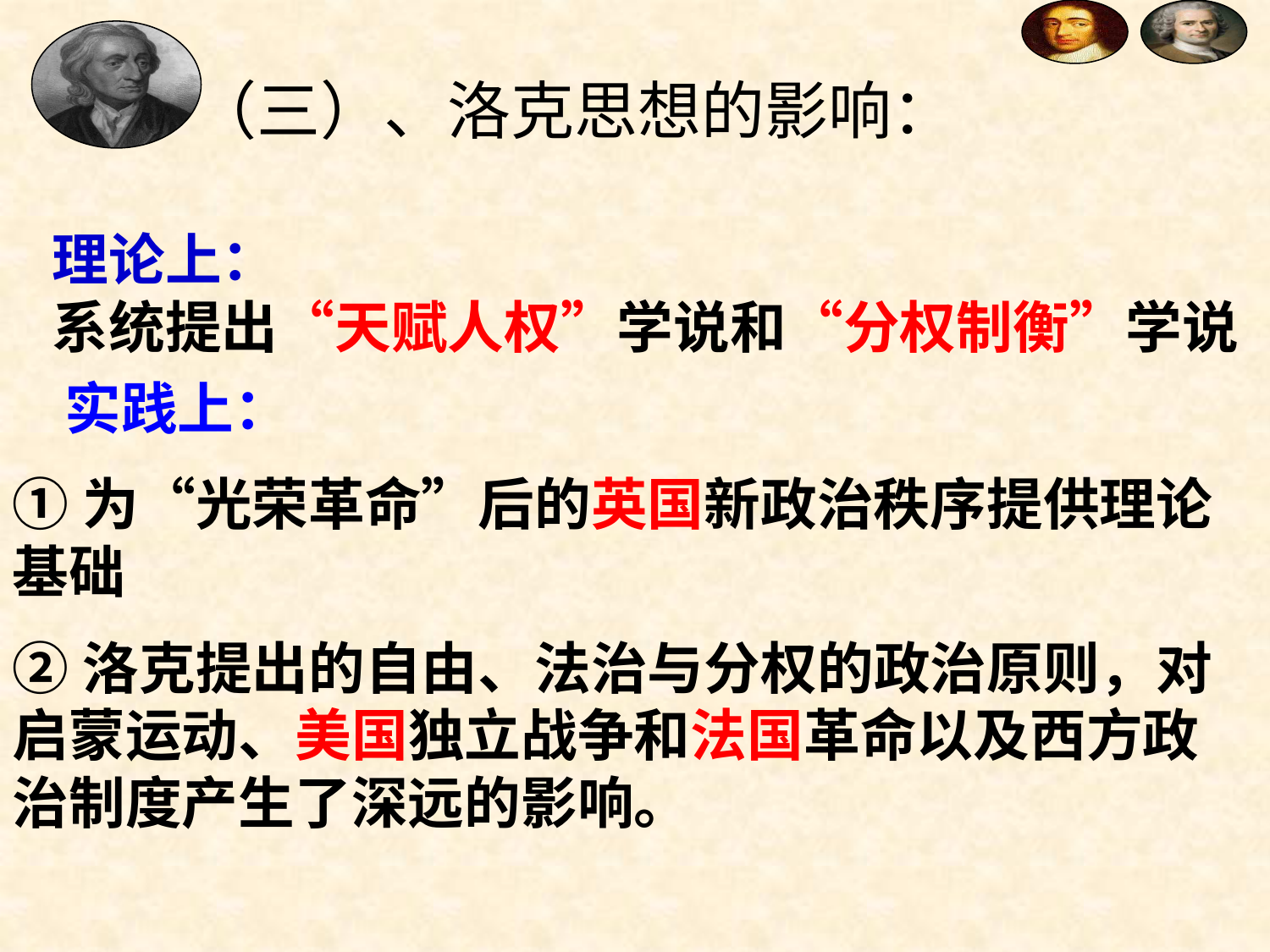

（三）、洛克思想的影响：
理论上：
系统提出“天赋人权”学说和“分权制衡”学说
   实践上：
①为“光荣革命”后的英国新政治秩序提供理论基础
②洛克提出的自由、法治与分权的政治原则，对启蒙运动、美国独立战争和法国革命以及西方政治制度产生了深远的影响。